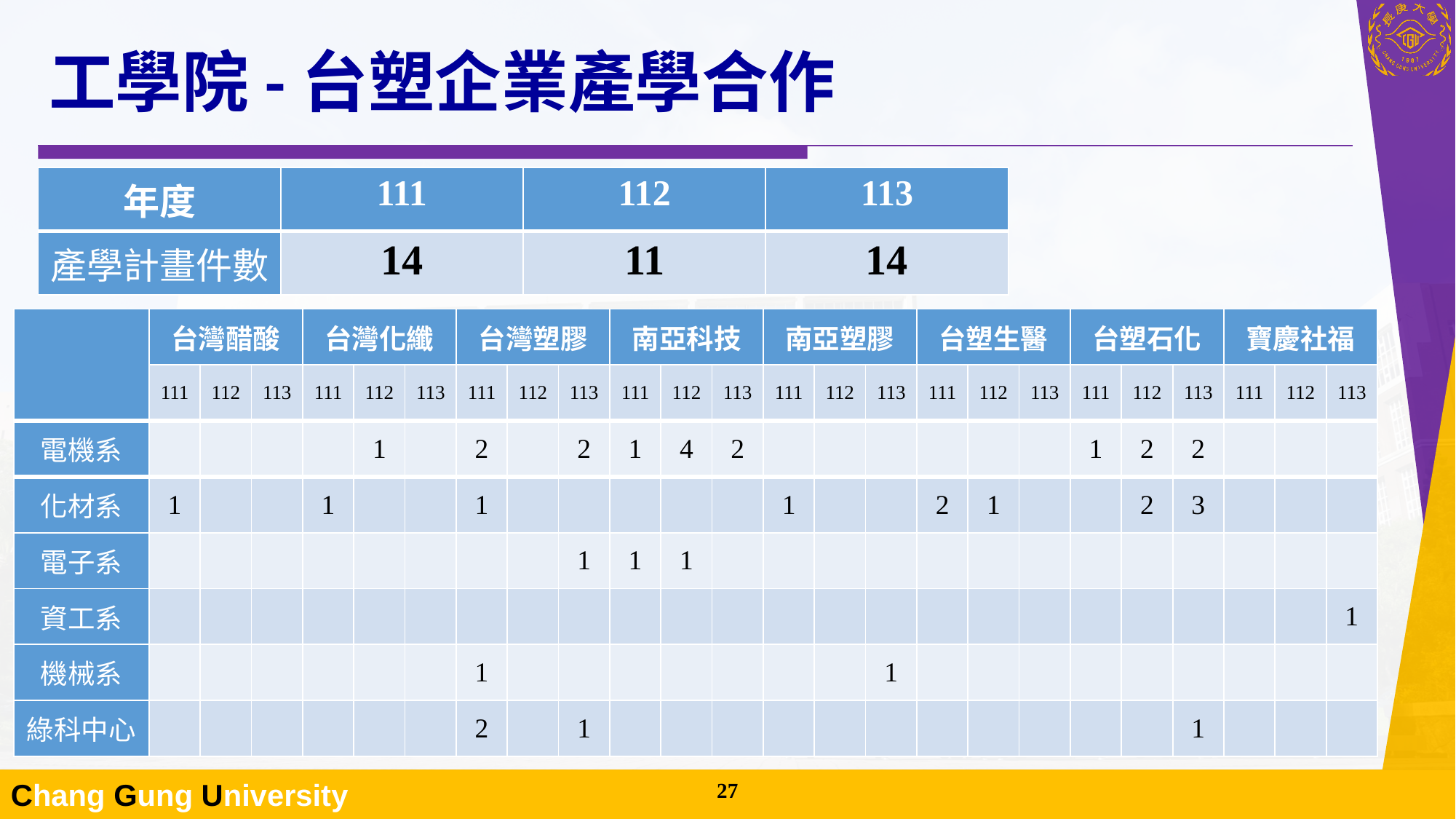

# 工學院-台塑企業產學合作
| 年度 | 111 | 112 | 113 |
| --- | --- | --- | --- |
| 產學計畫件數 | 14 | 11 | 14 |
|  | 台灣醋酸 |  |  | 台灣化纖 |  |  | 台灣塑膠 |  |  | 南亞科技 |  |  | 南亞塑膠 |  |  | 台塑生醫 |  |  | 台塑石化 |  |  | 寶慶社福 |  |  |
| --- | --- | --- | --- | --- | --- | --- | --- | --- | --- | --- | --- | --- | --- | --- | --- | --- | --- | --- | --- | --- | --- | --- | --- | --- |
|  | 111 | 112 | 113 | 111 | 112 | 113 | 111 | 112 | 113 | 111 | 112 | 113 | 111 | 112 | 113 | 111 | 112 | 113 | 111 | 112 | 113 | 111 | 112 | 113 |
| 電機系 |  |  |  |  | 1 |  | 2 |  | 2 | 1 | 4 | 2 |  |  |  |  |  |  | 1 | 2 | 2 |  |  |  |
| 化材系 | 1 |  |  | 1 |  |  | 1 |  |  |  |  |  | 1 |  |  | 2 | 1 |  |  | 2 | 3 |  |  |  |
| 電子系 |  |  |  |  |  |  |  |  | 1 | 1 | 1 |  |  |  |  |  |  |  |  |  |  |  |  |  |
| 資工系 |  |  |  |  |  |  |  |  |  |  |  |  |  |  |  |  |  |  |  |  |  |  |  | 1 |
| 機械系 |  |  |  |  |  |  | 1 |  |  |  |  |  |  |  | 1 |  |  |  |  |  |  |  |  |  |
| 綠科中心 |  |  |  |  |  |  | 2 |  | 1 |  |  |  |  |  |  |  |  |  |  |  | 1 |  |  |  |
27